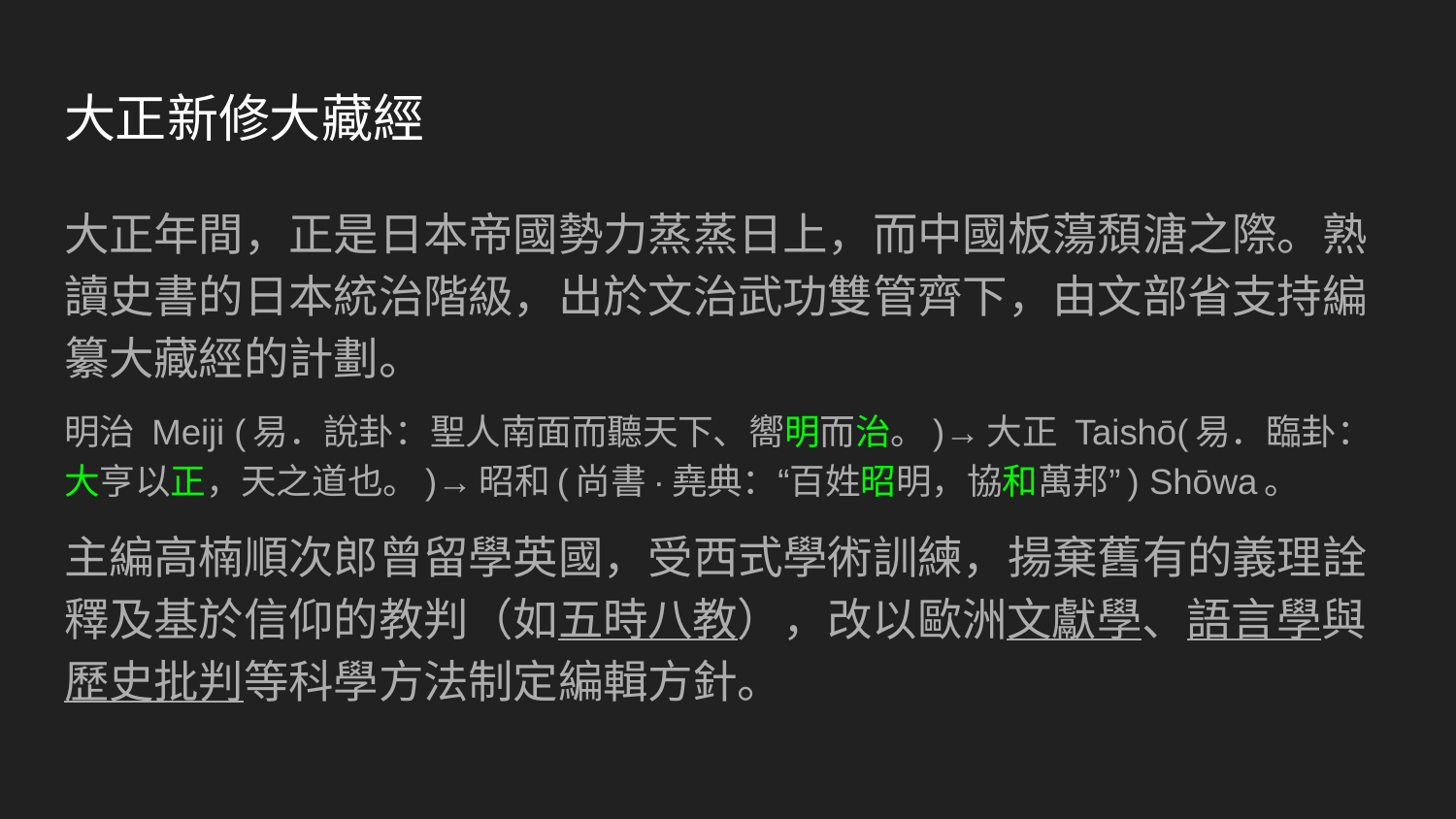

# 大正新修大藏經
大正年間，正是日本帝國勢力蒸蒸日上，而中國板蕩頹溏之際。熟讀史書的日本統治階級，出於文治武功雙管齊下，由文部省支持編纂大藏經的計劃。
明治 Meiji (易．說卦：聖人南面而聽天下、嚮明而治。)→大正 Taishō(易．臨卦：大亨以正，天之道也。)→昭和(尚書·堯典：“百姓昭明，協和萬邦”) Shōwa。
主編高楠順次郎曾留學英國，受西式學術訓練，揚棄舊有的義理詮釋及基於信仰的教判（如五時八教），改以歐洲文獻學、語言學與歷史批判等科學方法制定編輯方針。